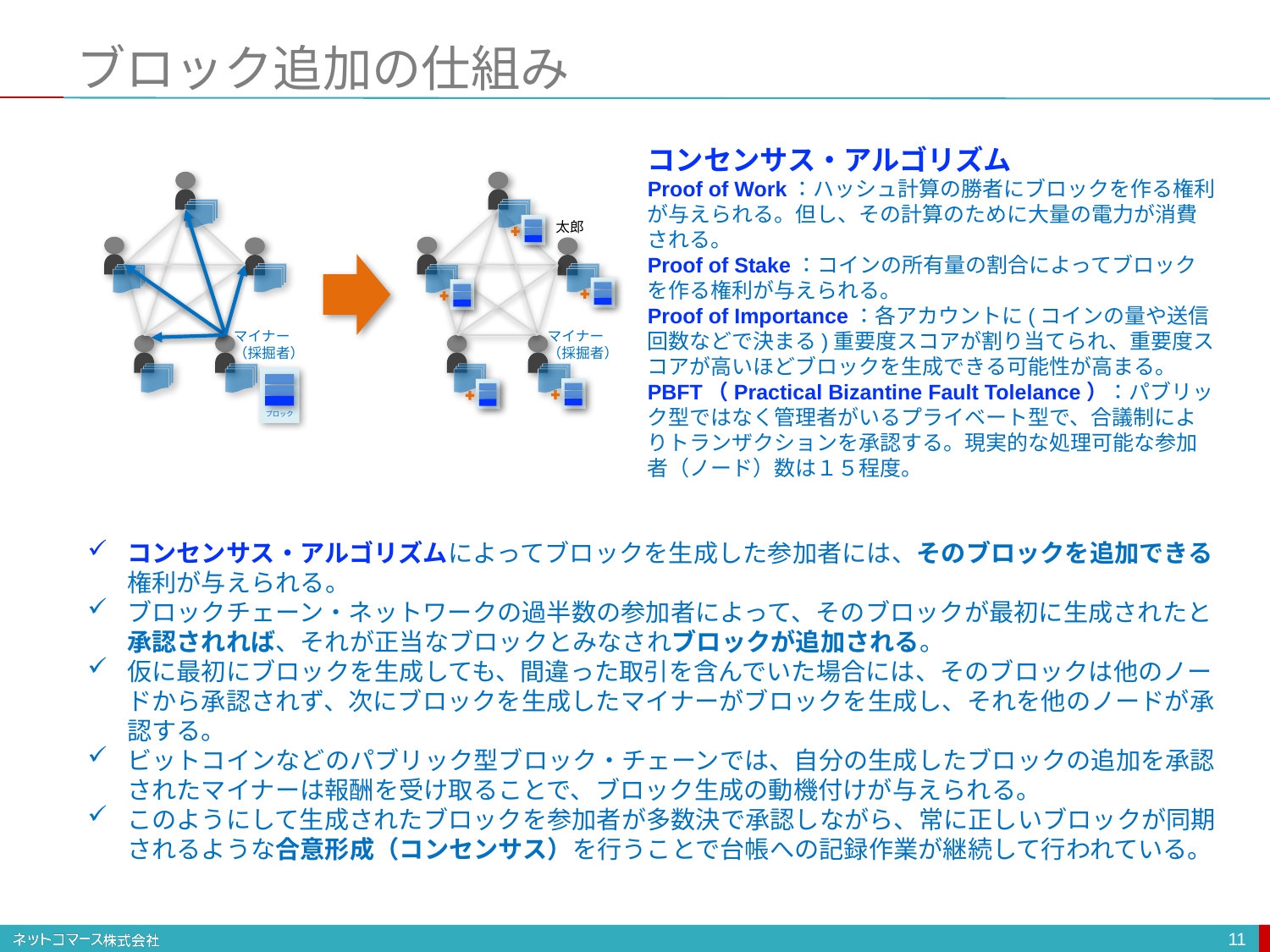

# ブロック追加の仕組み
コンセンサス・アルゴリズム
Proof of Work：ハッシュ計算の勝者にブロックを作る権利が与えられる。但し、その計算のために大量の電力が消費される。
Proof of Stake：コインの所有量の割合によってブロックを作る権利が与えられる。
Proof of Importance：各アカウントに(コインの量や送信回数などで決まる)重要度スコアが割り当てられ、重要度スコアが高いほどブロックを生成できる可能性が高まる。
PBFT（Practical Bizantine Fault Tolelance）：パブリック型ではなく管理者がいるプライベート型で、合議制によりトランザクションを承認する。現実的な処理可能な参加者（ノード）数は１５程度。

太郎

マイナー
（採掘者）
マイナー
（採掘者）

ブロック
コンセンサス・アルゴリズムによってブロックを生成した参加者には、そのブロックを追加できる権利が与えられる。
ブロックチェーン・ネットワークの過半数の参加者によって、そのブロックが最初に生成されたと承認されれば、それが正当なブロックとみなされブロックが追加される。
仮に最初にブロックを生成しても、間違った取引を含んでいた場合には、そのブロックは他のノードから承認されず、次にブロックを生成したマイナーがブロックを生成し、それを他のノードが承認する。
ビットコインなどのパブリック型ブロック・チェーンでは、自分の生成したブロックの追加を承認されたマイナーは報酬を受け取ることで、ブロック生成の動機付けが与えられる。
このようにして生成されたブロックを参加者が多数決で承認しながら、常に正しいブロックが同期されるような合意形成（コンセンサス）を行うことで台帳への記録作業が継続して行われている。
11